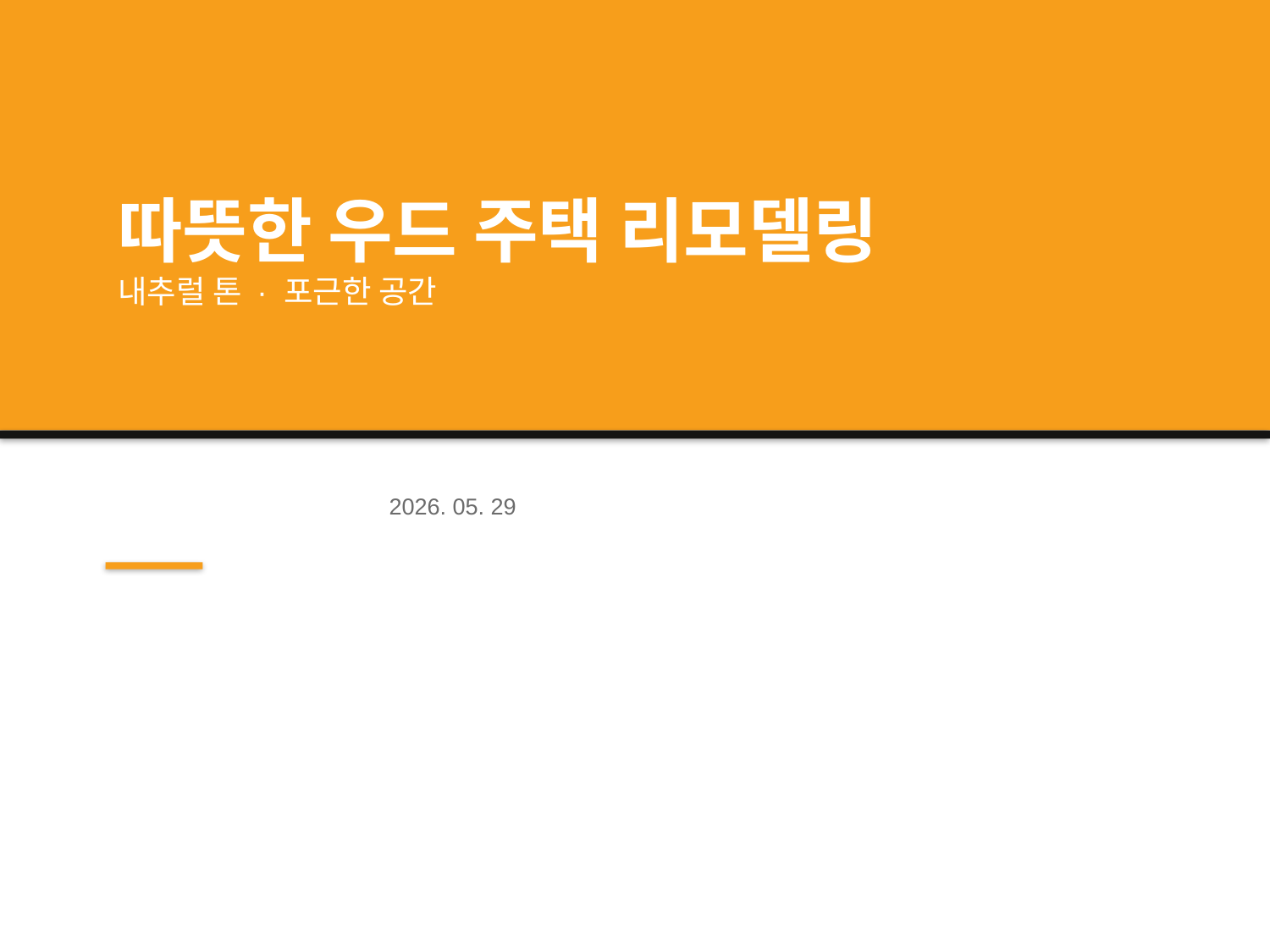

따뜻한 우드 주택 리모델링
내추럴 톤 · 포근한 공간

2026. 05. 29